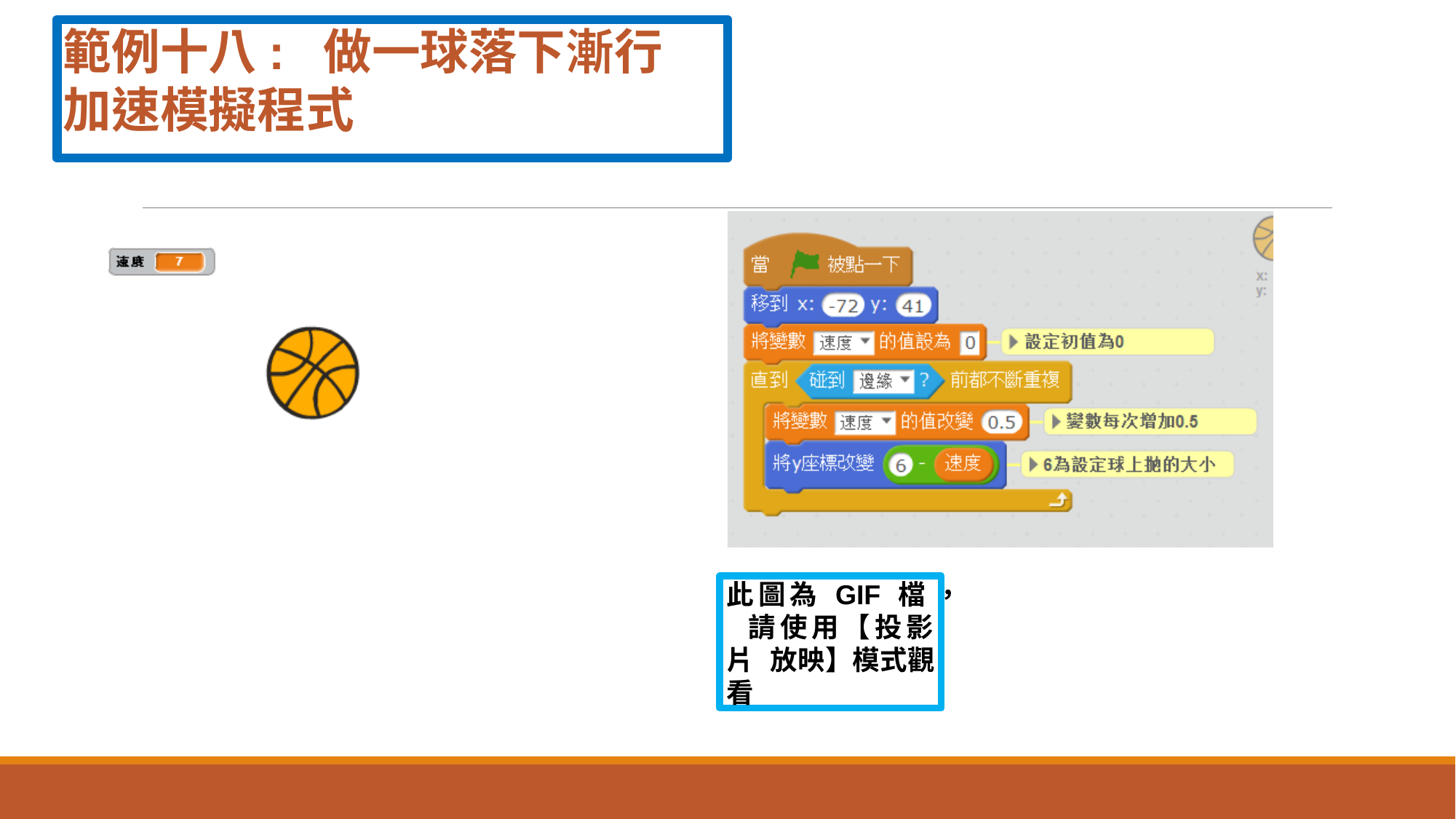

# 範例十八:  做一球落下漸行加速模擬程式

此圖為 GIF 檔 ，  請使用【投影片  放映】模式觀看